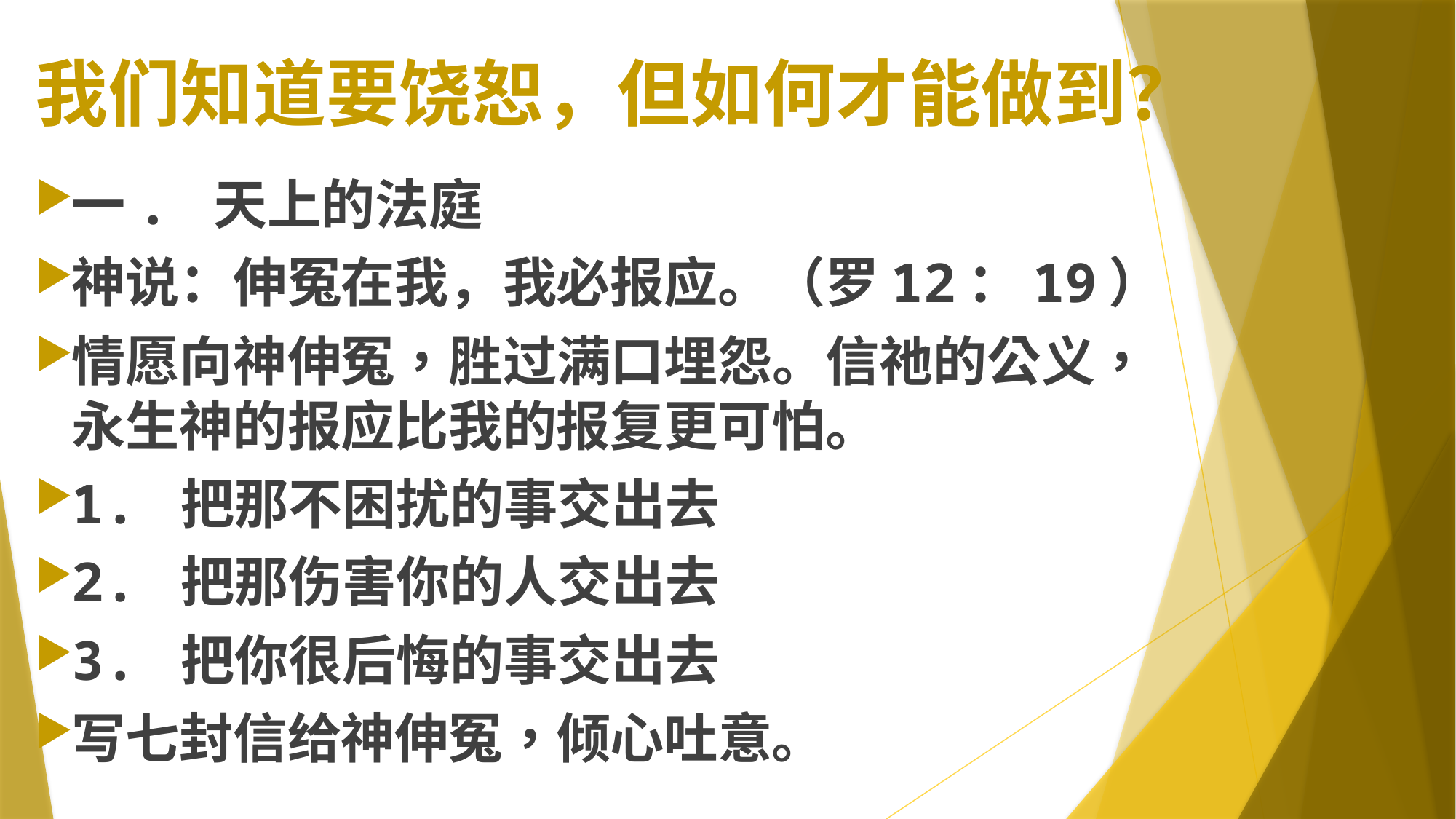

# 我们知道要饶恕，但如何才能做到？
一. 天上的法庭
神说：伸冤在我，我必报应。（罗12：19）
情愿向神伸冤，胜过满口埋怨。信祂的公义，永生神的报应比我的报复更可怕。
1. 把那不困扰的事交出去
2. 把那伤害你的人交出去
3. 把你很后悔的事交出去
写七封信给神伸冤，倾心吐意。